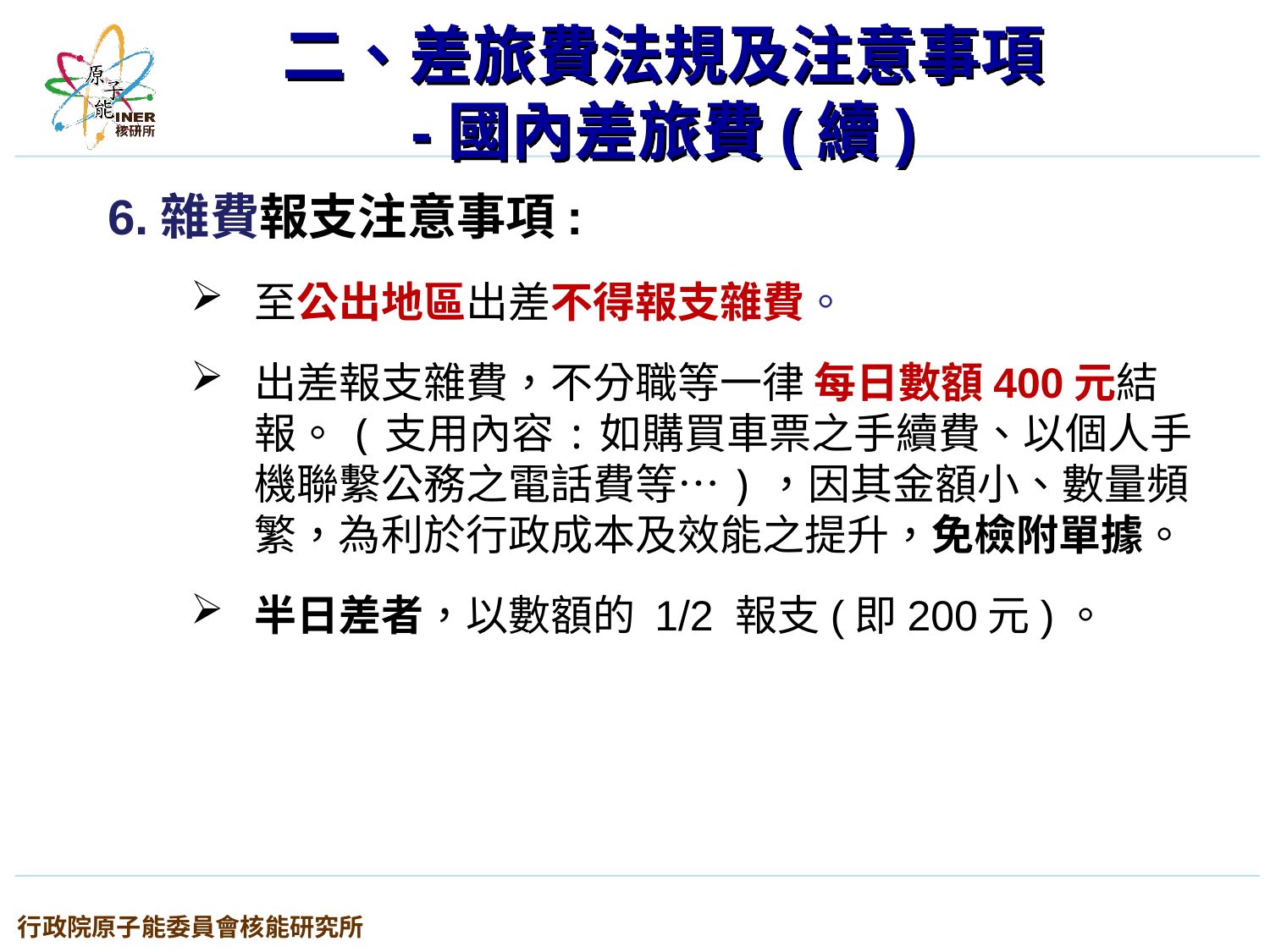

二、差旅費法規及注意事項
-國內差旅費(續)
6.雜費報支注意事項:
至公出地區出差不得報支雜費。
出差報支雜費，不分職等一律 每日數額400元結報。(支用內容:如購買車票之手續費、以個人手機聯繫公務之電話費等…)，因其金額小、數量頻繁，為利於行政成本及效能之提升，免檢附單據。
半日差者，以數額的 1/2 報支(即200元)。